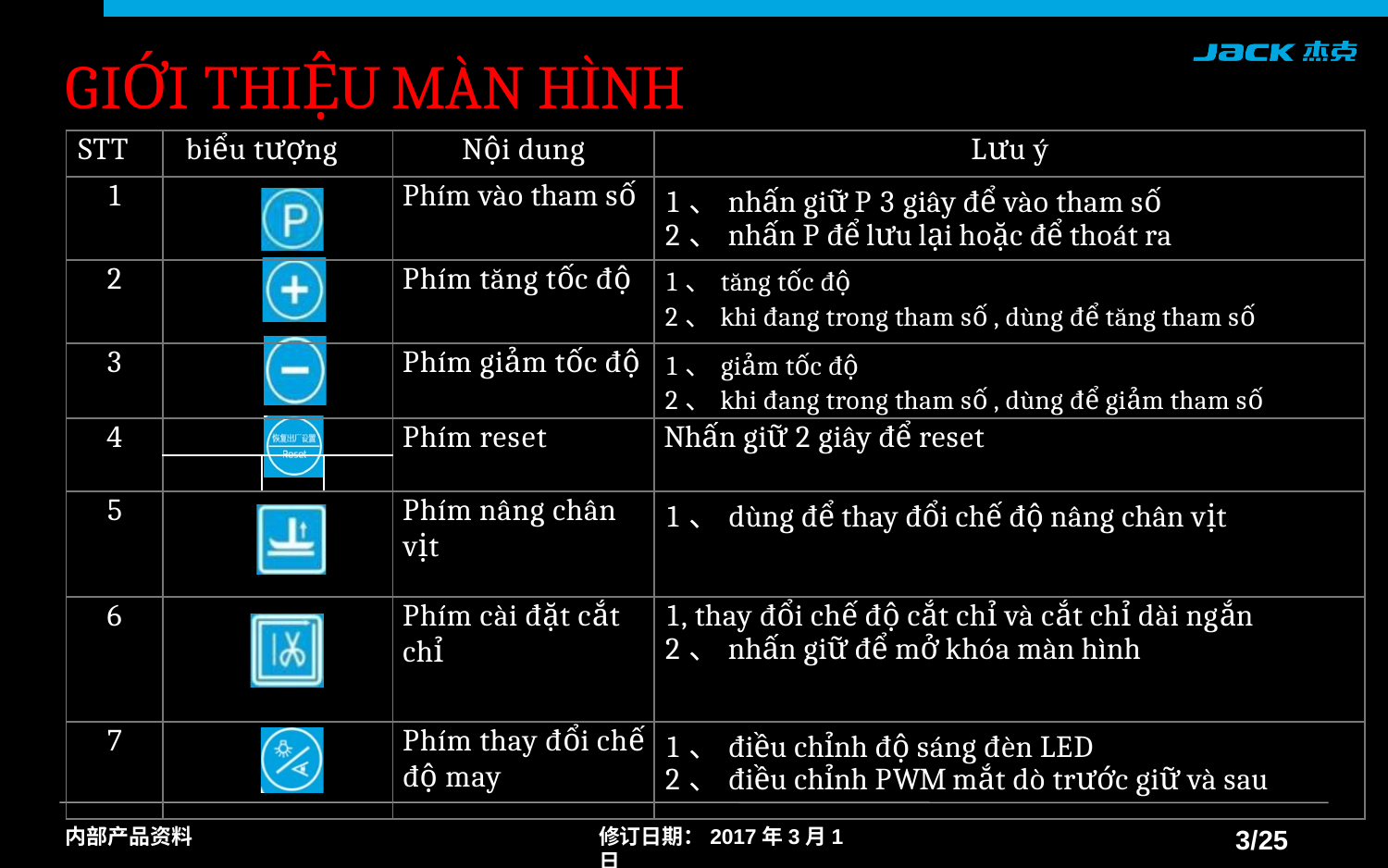

GIỚI THIỆU MÀN HÌNH
| STT | biểu tượng |  |  | Nội dung | Lưu ý |
| --- | --- | --- | --- | --- | --- |
| 1 |  |  |  | Phím vào tham số | 1、nhấn giữ P 3 giây để vào tham số 2、nhấn P để lưu lại hoặc để thoát ra |
| 2 |  |  |  | Phím tăng tốc độ | 1、tăng tốc độ 2、khi đang trong tham số , dùng để tăng tham số |
| 3 |  |  |  | Phím giảm tốc độ | 1、giảm tốc độ 2、khi đang trong tham số , dùng để giảm tham số |
| 4 |  |  |  | Phím reset | Nhấn giữ 2 giây để reset |
|  |  |  |  |  |  |
| 5 |  |  |  | Phím nâng chân vịt | 1、dùng để thay đổi chế độ nâng chân vịt |
| 6 |  |  |  | Phím cài đặt cắt chỉ | 1, thay đổi chế độ cắt chỉ và cắt chỉ dài ngắn 2、nhấn giữ để mở khóa màn hình |
| 7 |  |  |  | Phím thay đổi chế độ may | 1、điều chỉnh độ sáng đèn LED 2、điều chỉnh PWM mắt dò trước giữ và sau |

3/25
内部产品资料
修订日期：2017年3月1日